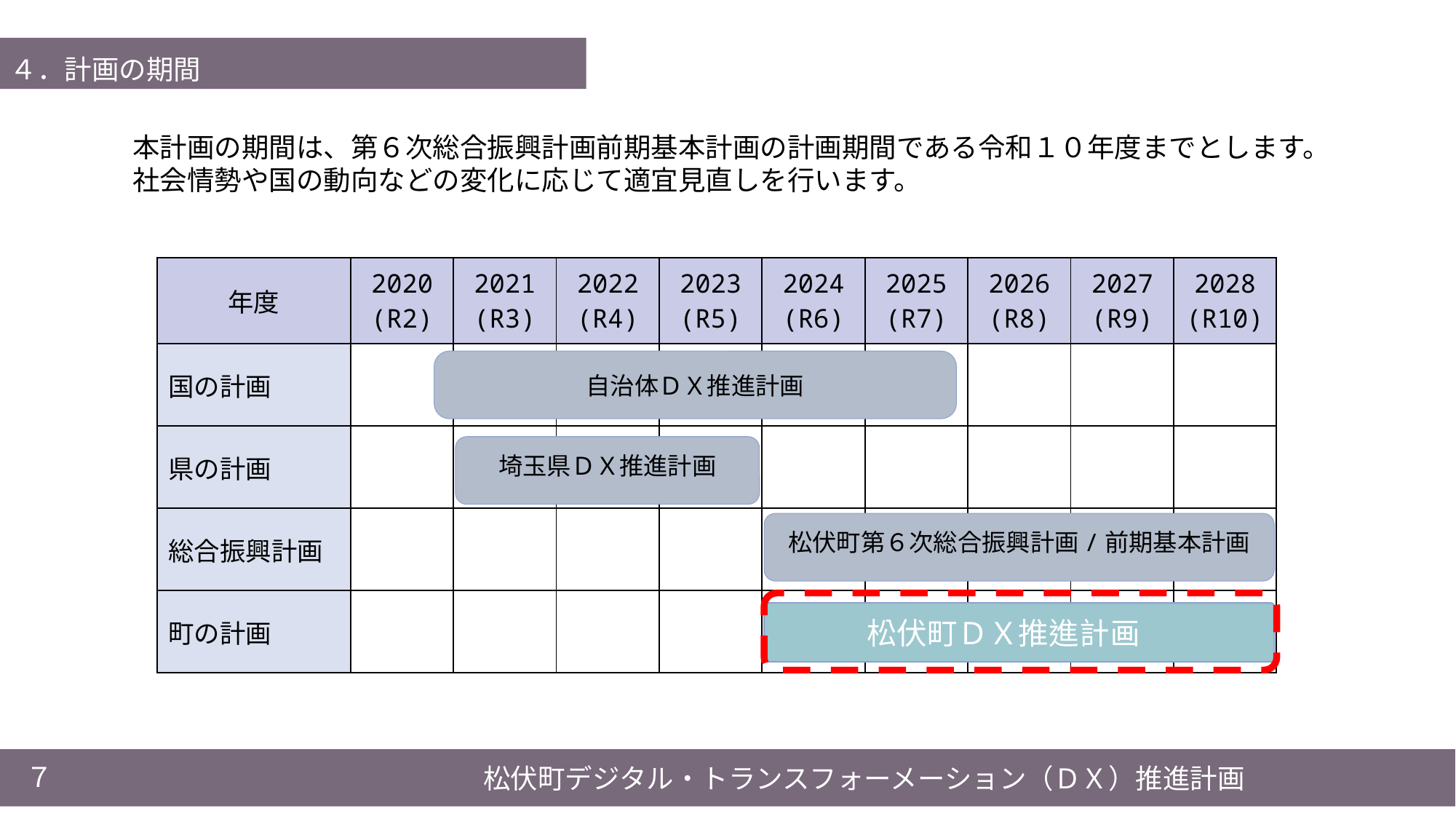

４．計画の期間
　本計画の期間は、第６次総合振興計画前期基本計画の計画期間である令和１０年度までとします。
　社会情勢や国の動向などの変化に応じて適宜見直しを行います。
| 年度 | 2020 (R2) | 2021 (R3) | 2022 (R4) | 2023 (R5) | 2024 (R6) | 2025 (R7) | 2026 (R8) | 2027 (R9) | 2028 (R10) |
| --- | --- | --- | --- | --- | --- | --- | --- | --- | --- |
| 国の計画 |  |  |  |  |  |  |  |  |  |
| 県の計画 |  |  |  |  |  |  |  |  |  |
| 総合振興計画 |  |  |  |  |  |  |  |  |  |
| 町の計画 |  |  |  |  |  |  |  |  |  |
自治体ＤＸ推進計画
埼玉県ＤＸ推進計画
松伏町第６次総合振興計画/前期基本計画

松伏町ＤＸ推進計画
７